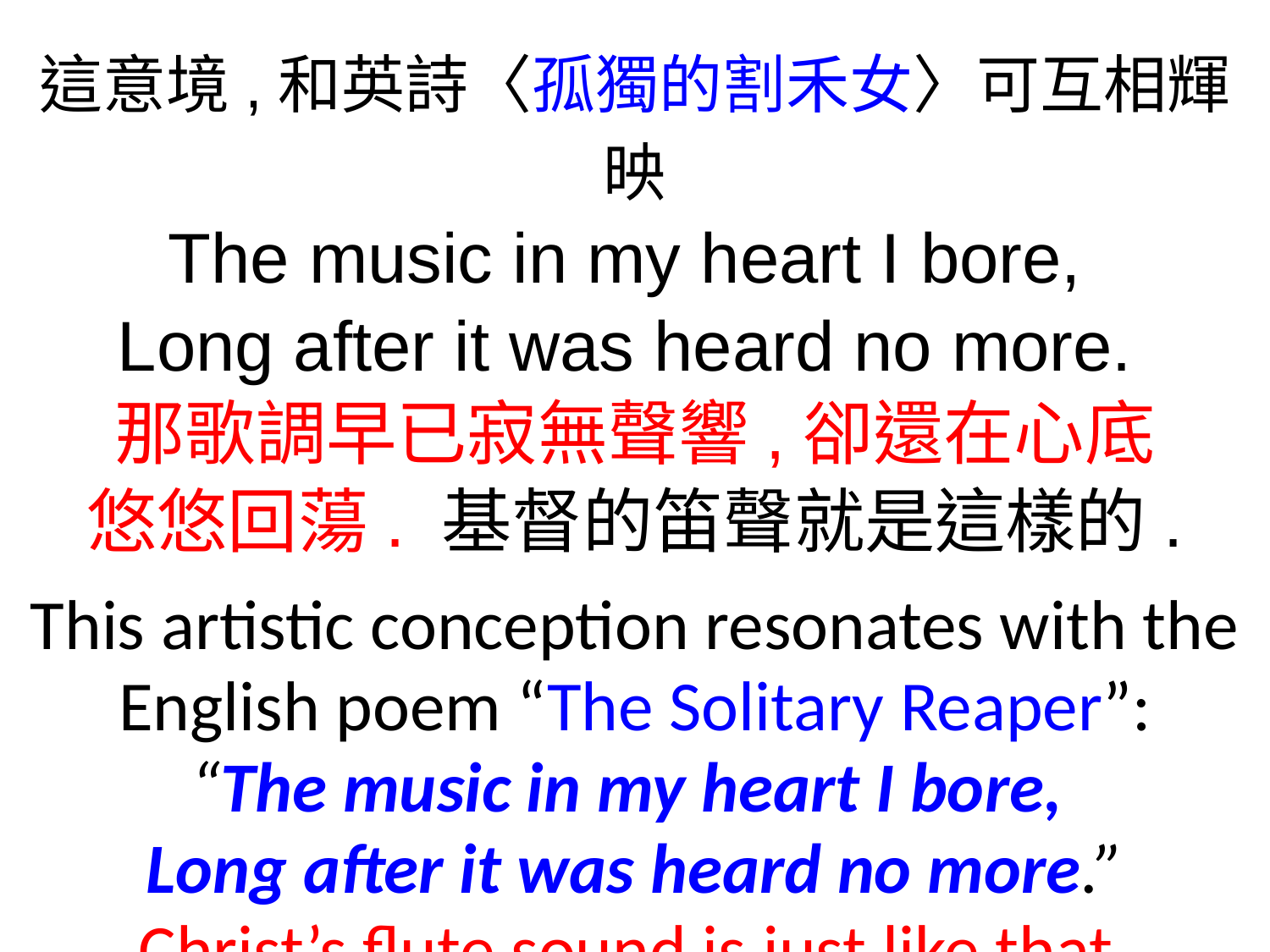

這意境,和英詩〈孤獨的割禾女〉可互相輝映
The music in my heart I bore,
Long after it was heard no more.
那歌調早已寂無聲響,卻還在心底
悠悠回蕩. 基督的笛聲就是這樣的.
This artistic conception resonates with the English poem “The Solitary Reaper”:
“The music in my heart I bore,
Long after it was heard no more.”
Christ’s flute sound is just like that.